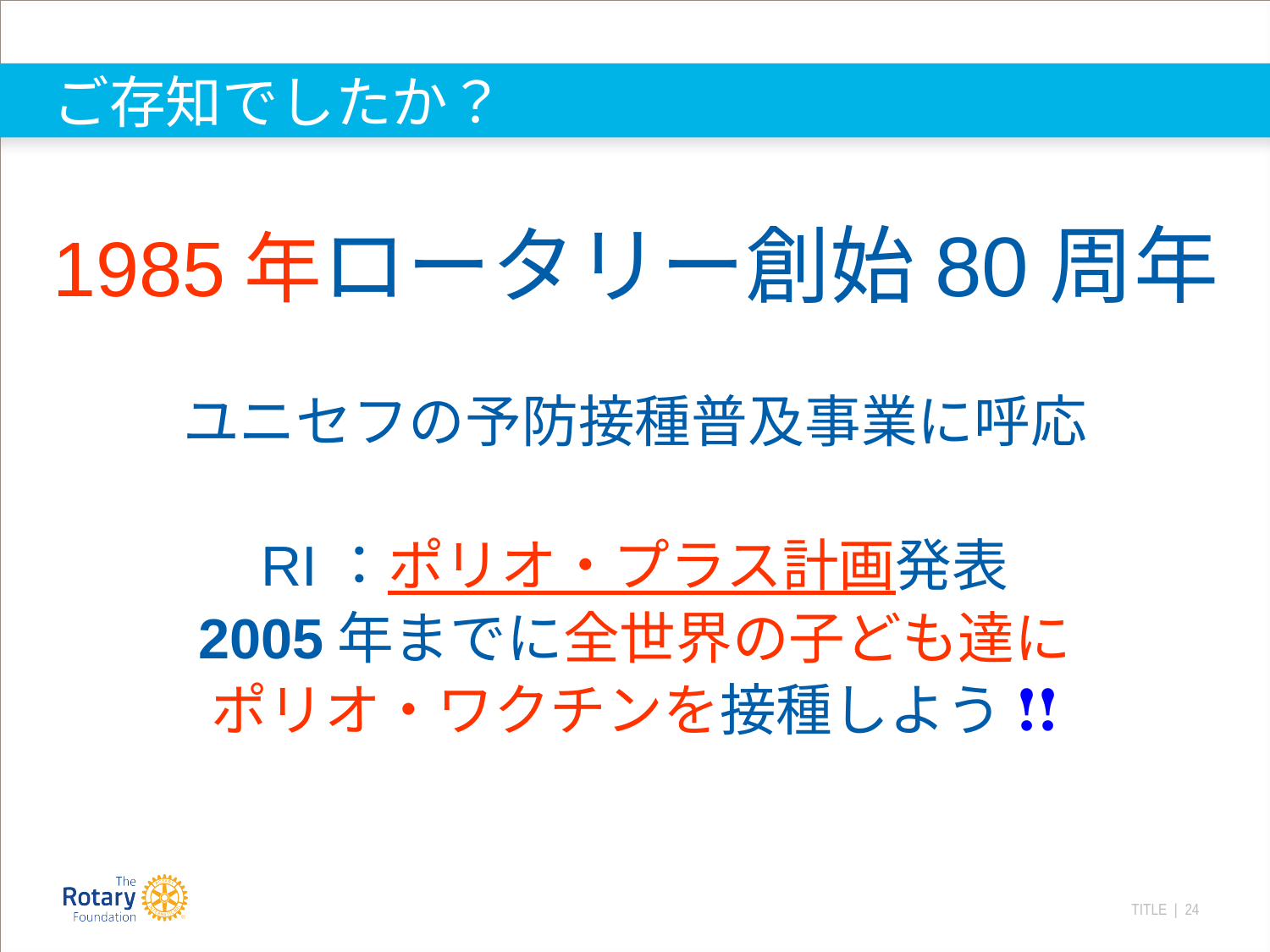

ご存知でしたか？
# 1985年ロータリー創始80周年
ユニセフの予防接種普及事業に呼応

RI：ポリオ・プラス計画発表
2005年までに全世界の子ども達に
ポリオ・ワクチンを接種しよう!!